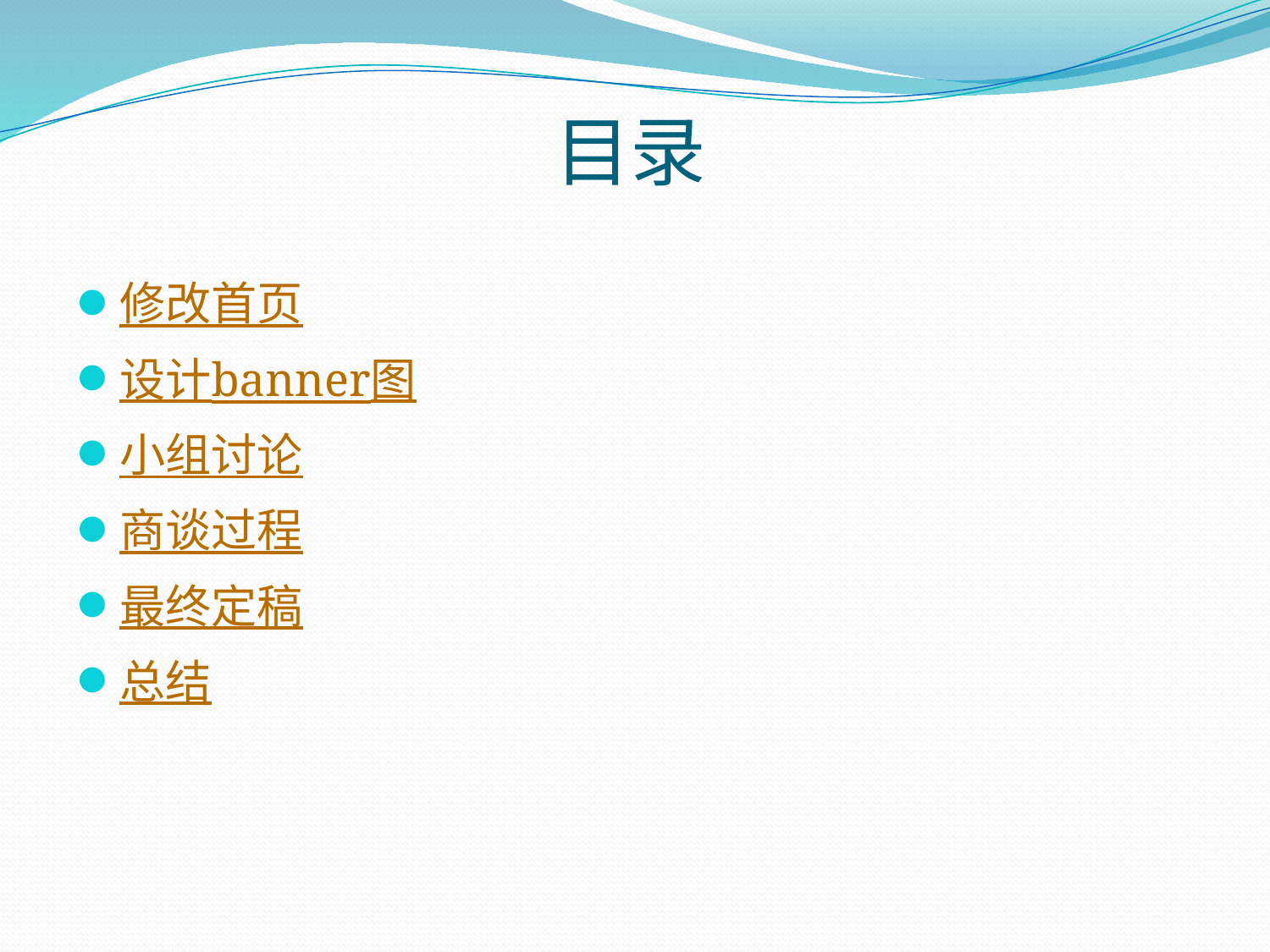

# 目录
修改首页
设计banner图
小组讨论
商谈过程
最终定稿
总结